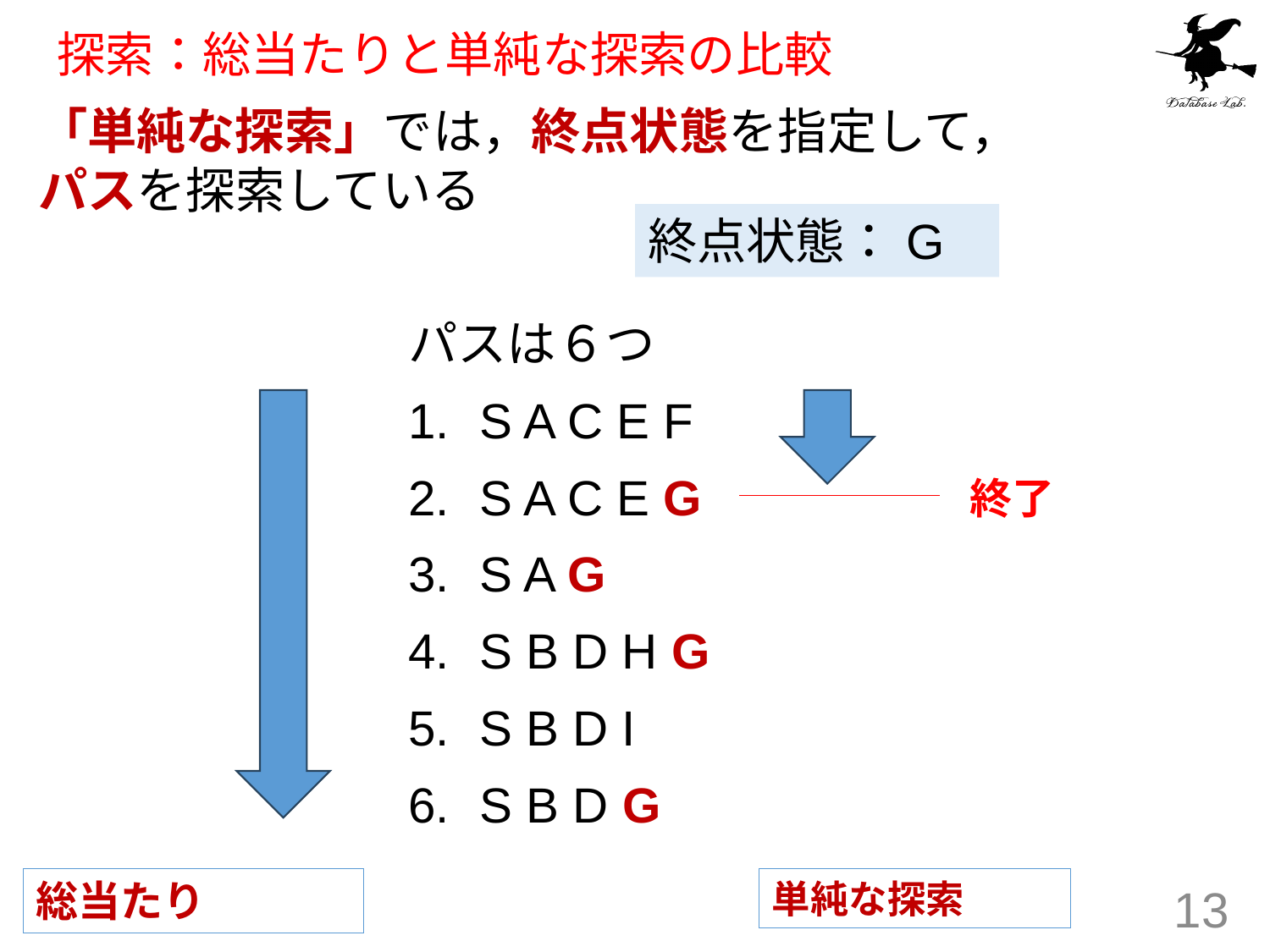

# 探索：総当たりと単純な探索の比較
「単純な探索」では，終点状態を指定して，パスを探索している
終点状態：G
パスは６つ
S A C E F
S A C E G
S A G
S B D H G
S B D I
S B D G

終了
単純な探索
総当たり
13